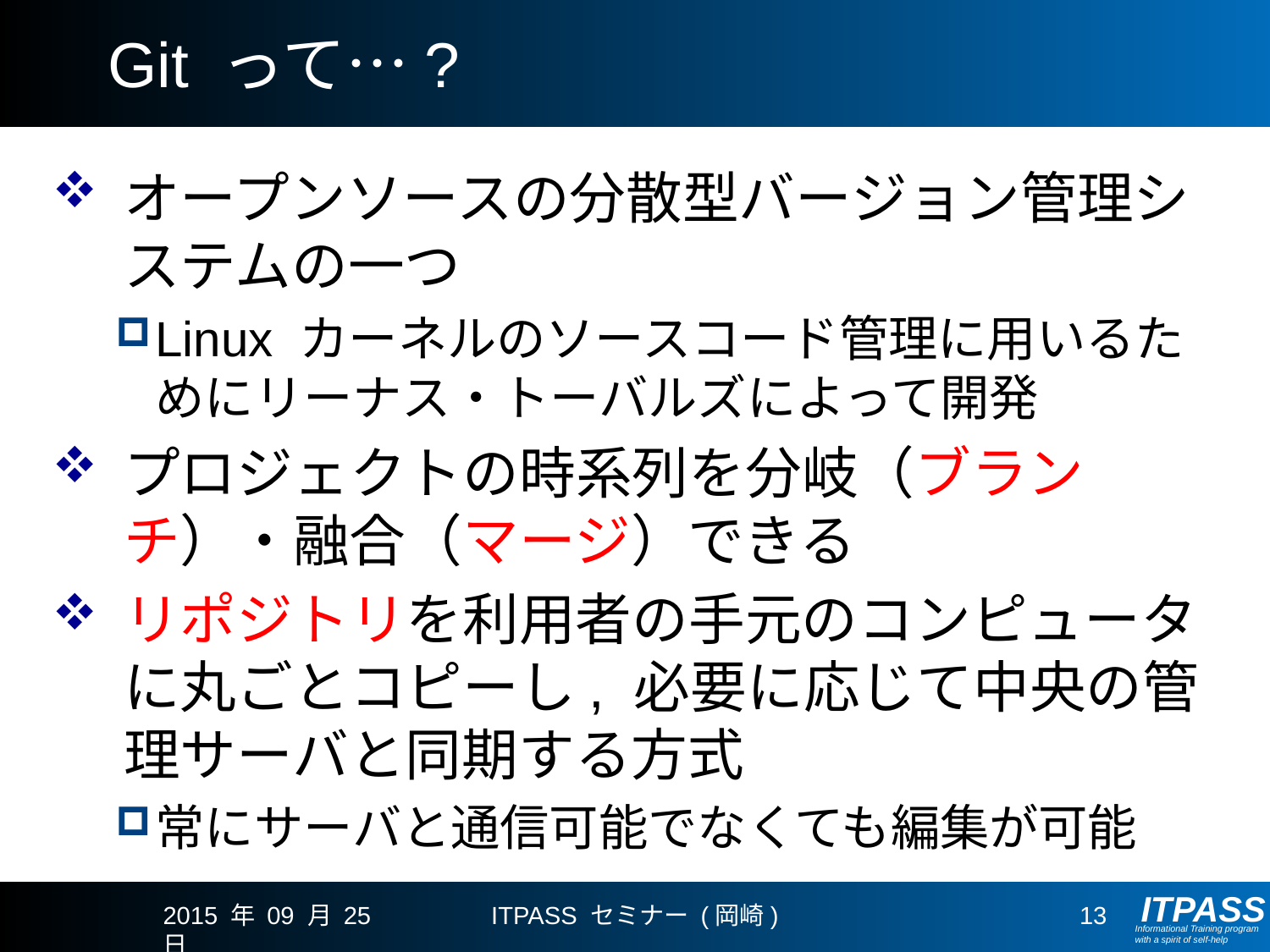

# Git って…?
オープンソースの分散型バージョン管理システムの一つ
Linux カーネルのソースコード管理に用いるためにリーナス・トーバルズによって開発
プロジェクトの時系列を分岐（ブランチ）・融合（マージ）できる
リポジトリを利用者の手元のコンピュータに丸ごとコピーし, 必要に応じて中央の管理サーバと同期する方式
常にサーバと通信可能でなくても編集が可能

2015 年 09 月 25 日
ITPASS セミナー (岡崎)
13